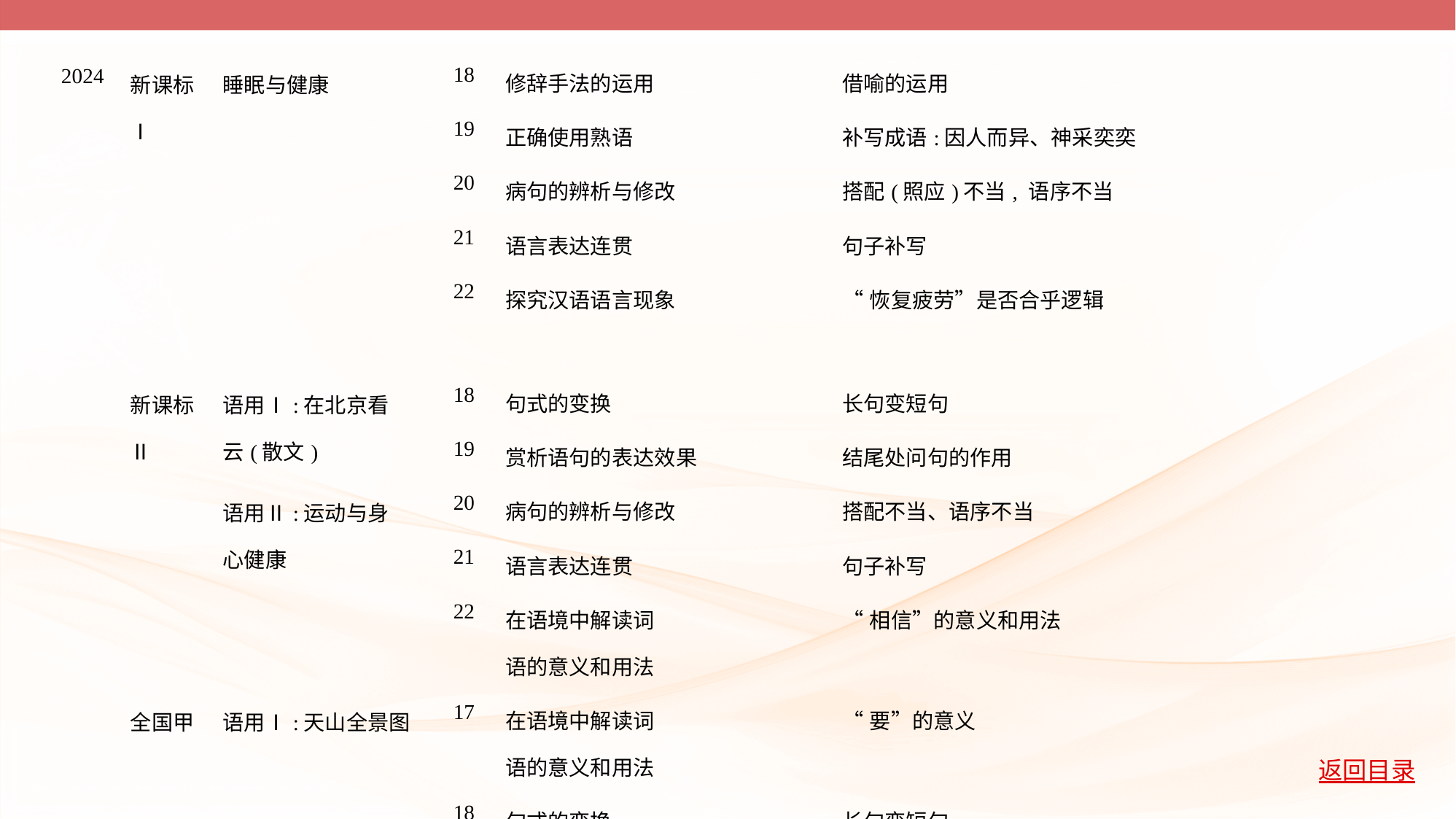

| 2024 | 新课标Ⅰ | 睡眠与健康 | 18 | 修辞手法的运用 | 借喻的运用 |
| --- | --- | --- | --- | --- | --- |
|  |  |  | 19 | 正确使用熟语 | 补写成语:因人而异、神采奕奕 |
|  |  |  | 20 | 病句的辨析与修改 | 搭配(照应)不当, 语序不当 |
|  |  |  | 21 | 语言表达连贯 | 句子补写 |
|  |  |  | 22 | 探究汉语语言现象 | “恢复疲劳”是否合乎逻辑 |
|  | 新课标Ⅱ | 语用Ⅰ:在北京看 云(散文) | 18 | 句式的变换 | 长句变短句 |
|  |  |  | 19 | 赏析语句的表达效果 | 结尾处问句的作用 |
|  |  | 语用Ⅱ:运动与身 心健康 | 20 | 病句的辨析与修改 | 搭配不当、语序不当 |
|  |  |  | 21 | 语言表达连贯 | 句子补写 |
|  |  |  | 22 | 在语境中解读词 语的意义和用法 | “相信”的意义和用法 |
|  | 全国甲 | 语用Ⅰ:天山全景图 | 17 | 在语境中解读词 语的意义和用法 | “要”的意义 |
|  |  |  | 18 | 句式的变换 | 长句变短句 |
|  |  |  | 19 | 修辞手法的辨析 | 借代、比喻、拟人、通感 |
|  |  |  | 20 | 病句的辨析与修改、正确使用实词 | 语序不当;“任何”与“所有” 的区别 |
|  |  | 语用Ⅱ:老奶奶看病自述 | 21 | 情境化表达交流、语言表达简明 | 对自述进行缩写 |